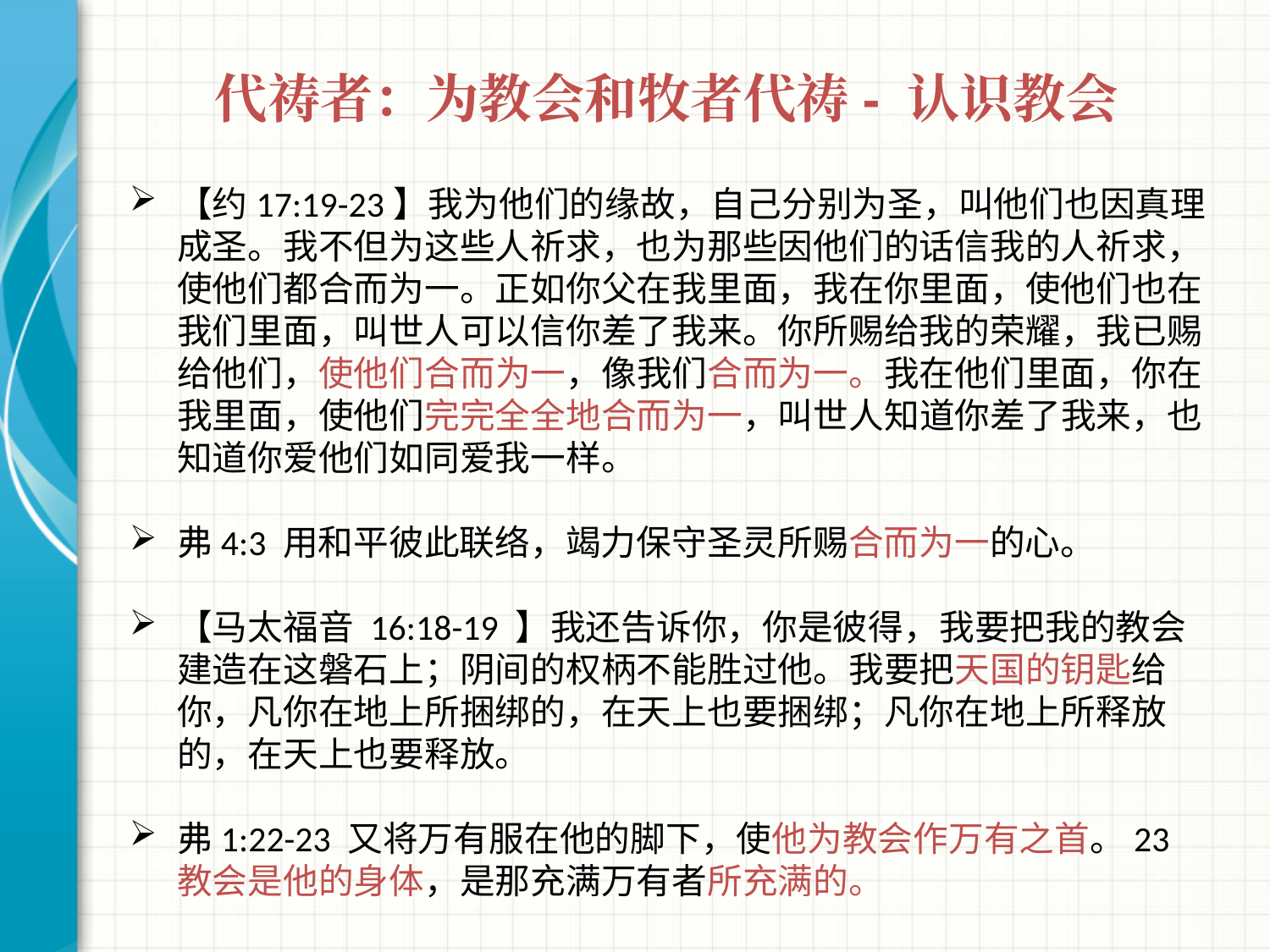

# 代祷者：为教会和牧者代祷- 认识教会

【约17:19-23】我为他们的缘故，自己分别为圣，叫他们也因真理成圣。我不但为这些人祈求，也为那些因他们的话信我的人祈求，使他们都合而为一。正如你父在我里面，我在你里面，使他们也在我们里面，叫世人可以信你差了我来。你所赐给我的荣耀，我已赐给他们，使他们合而为一，像我们合而为一。我在他们里面，你在我里面，使他们完完全全地合而为一，叫世人知道你差了我来，也知道你爱他们如同爱我一样。

弗4:3 用和平彼此联络，竭力保守圣灵所赐合而为一的心。

【马太福音 16:18-19 】我还告诉你，你是彼得，我要把我的教会建造在这磐石上；阴间的权柄不能胜过他。我要把天国的钥匙给你，凡你在地上所捆绑的，在天上也要捆绑；凡你在地上所释放的，在天上也要释放。

弗1:22-23 又将万有服在他的脚下，使他为教会作万有之首。23 教会是他的身体，是那充满万有者所充满的。